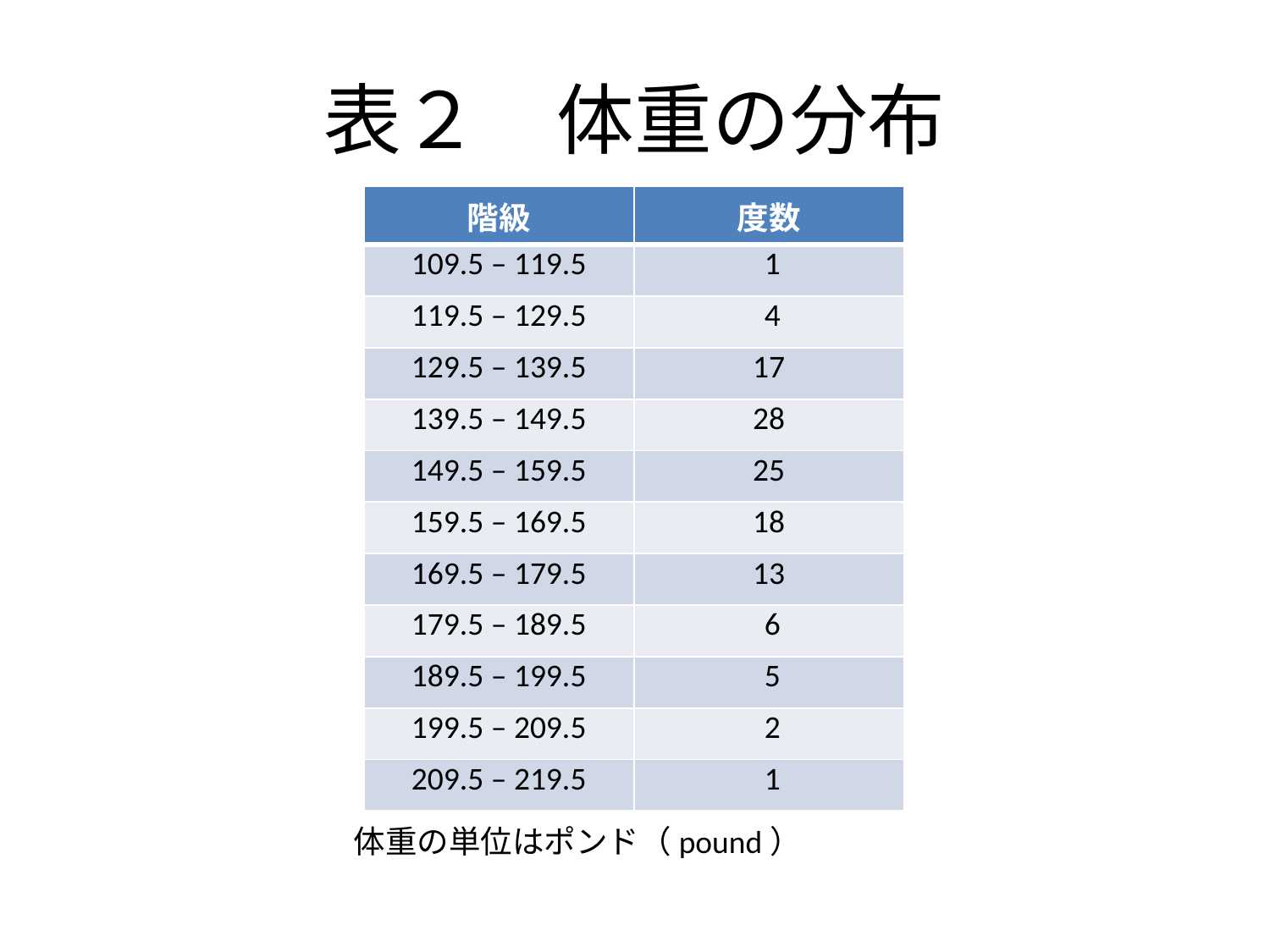

# 表２　体重の分布
| 階級 | 度数 |
| --- | --- |
| 109.5 – 119.5 | 1 |
| 119.5 – 129.5 | 4 |
| 129.5 – 139.5 | 17 |
| 139.5 – 149.5 | 28 |
| 149.5 – 159.5 | 25 |
| 159.5 – 169.5 | 18 |
| 169.5 – 179.5 | 13 |
| 179.5 – 189.5 | 6 |
| 189.5 – 199.5 | 5 |
| 199.5 – 209.5 | 2 |
| 209.5 – 219.5 | 1 |
体重の単位はポンド（pound）